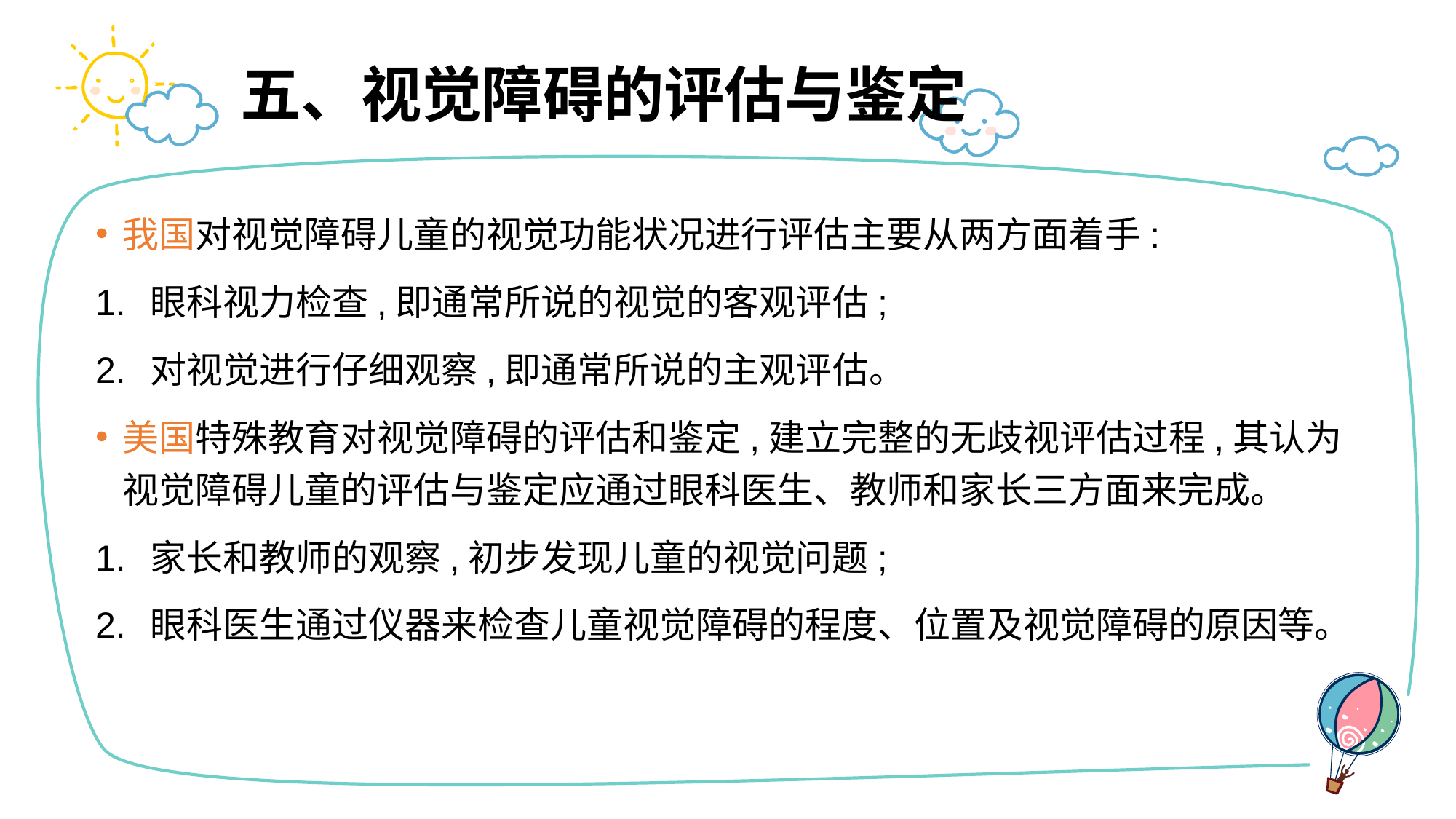

# 五、视觉障碍的评估与鉴定
我国对视觉障碍儿童的视觉功能状况进行评估主要从两方面着手:
眼科视力检查,即通常所说的视觉的客观评估;
对视觉进行仔细观察,即通常所说的主观评估。
美国特殊教育对视觉障碍的评估和鉴定,建立完整的无歧视评估过程,其认为视觉障碍儿童的评估与鉴定应通过眼科医生、教师和家长三方面来完成。
家长和教师的观察,初步发现儿童的视觉问题;
眼科医生通过仪器来检查儿童视觉障碍的程度、位置及视觉障碍的原因等。